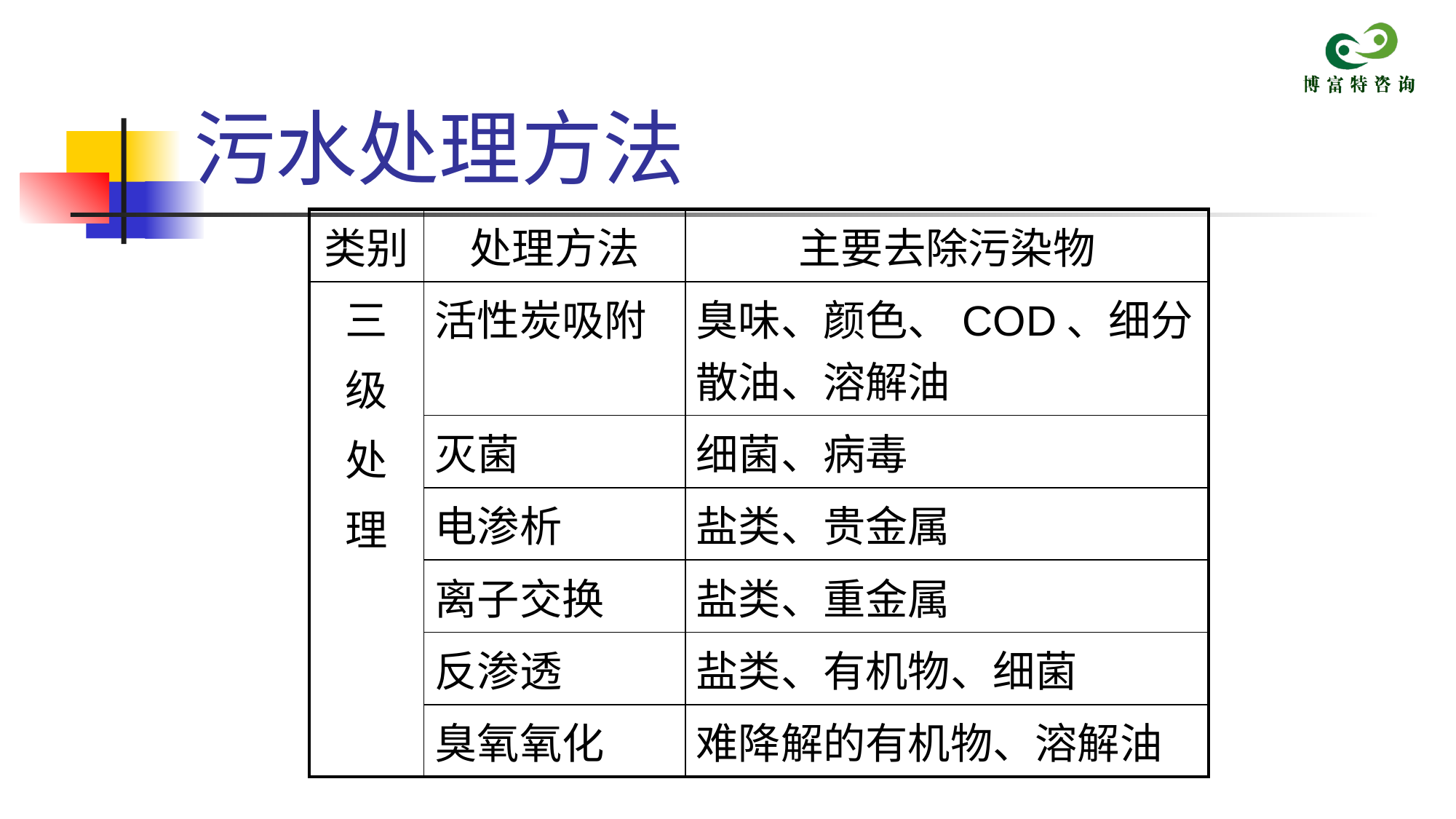

# 污水处理方法

| 类别 | 处理方法 | 主要去除污染物 |
| --- | --- | --- |
| 三 级 处 理 | 活性炭吸附 | 臭味、颜色、COD、细分散油、溶解油 |
|  | 灭菌 | 细菌、病毒 |
|  | 电渗析 | 盐类、贵金属 |
|  | 离子交换 | 盐类、重金属 |
|  | 反渗透 | 盐类、有机物、细菌 |
|  | 臭氧氧化 | 难降解的有机物、溶解油 |